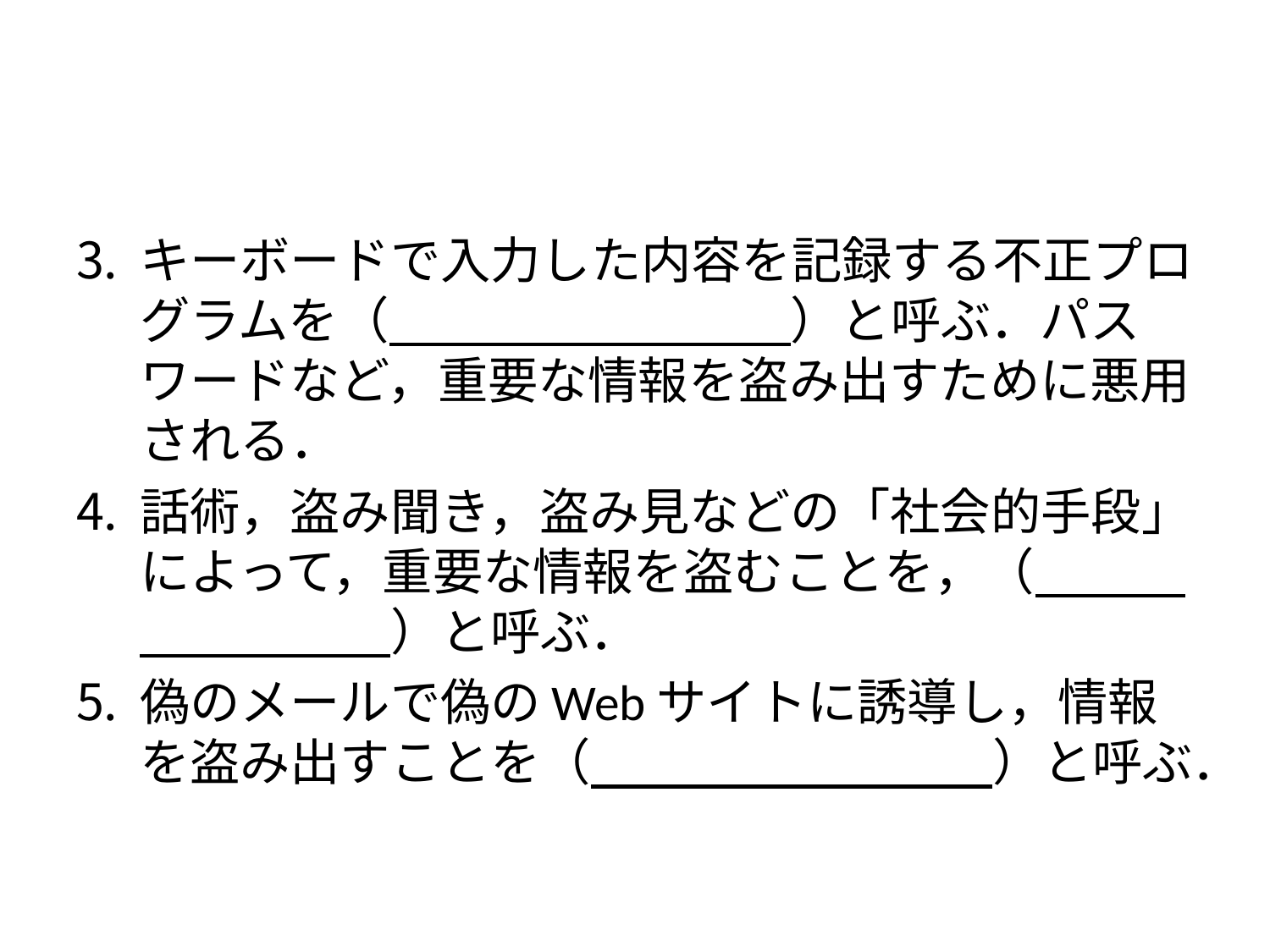

#
キーボードで入力した内容を記録する不正プログラムを（　　　　　　　　）と呼ぶ．パスワードなど，重要な情報を盗み出すために悪用される．
話術，盗み聞き，盗み見などの「社会的手段」によって，重要な情報を盗むことを，（　　　　　　　　）と呼ぶ．
偽のメールで偽のWebサイトに誘導し，情報を盗み出すことを（　　　　　　　　）と呼ぶ．